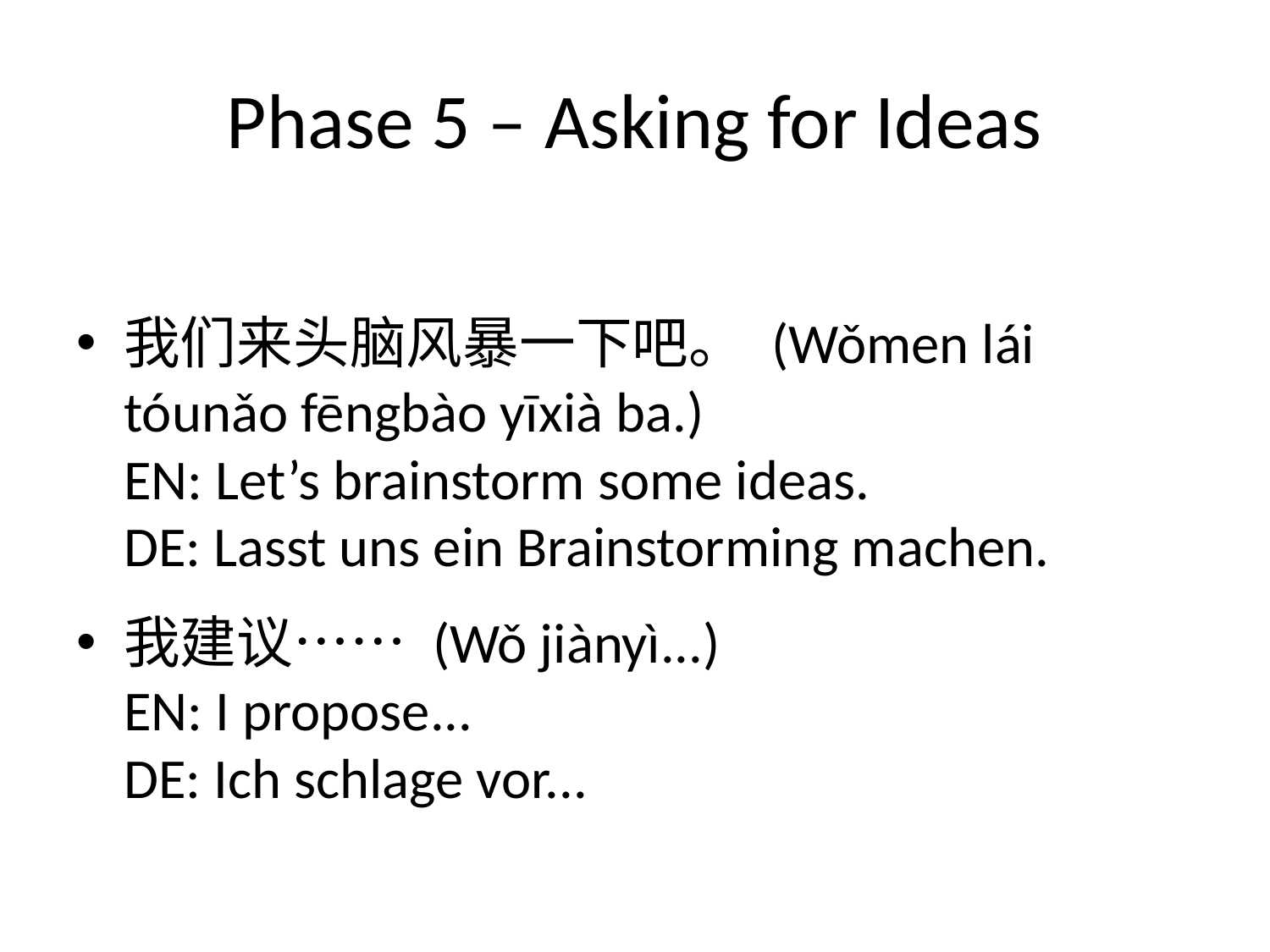

# Phase 5 – Asking for Ideas

我们来头脑风暴一下吧。 (Wǒmen lái tóunǎo fēngbào yīxià ba.)
EN: Let’s brainstorm some ideas.
DE: Lasst uns ein Brainstorming machen.
我建议…… (Wǒ jiànyì...)
EN: I propose...
DE: Ich schlage vor...